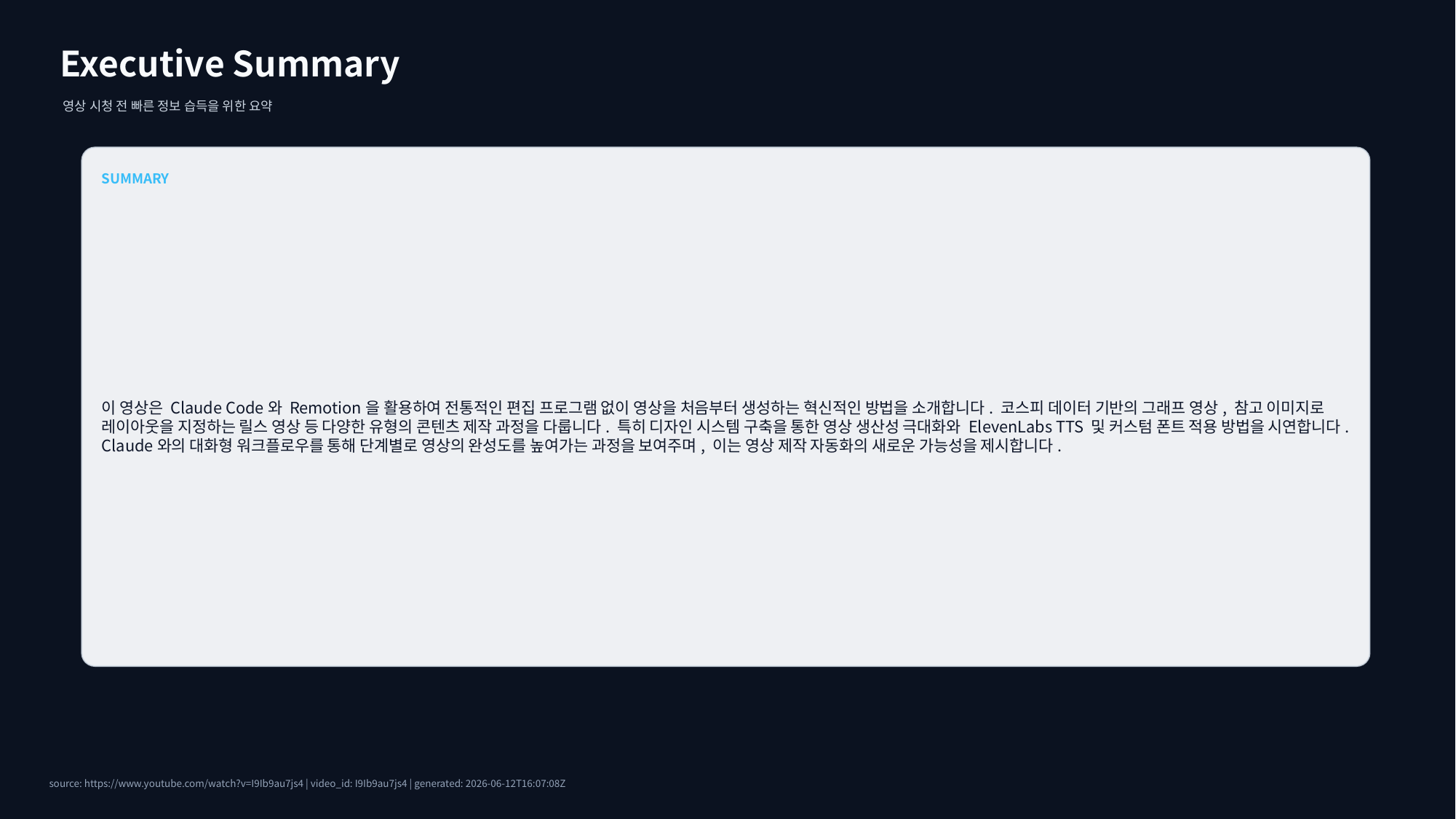

Executive Summary
영상 시청 전 빠른 정보 습득을 위한 요약

SUMMARY
이 영상은 Claude Code와 Remotion을 활용하여 전통적인 편집 프로그램 없이 영상을 처음부터 생성하는 혁신적인 방법을 소개합니다. 코스피 데이터 기반의 그래프 영상, 참고 이미지로 레이아웃을 지정하는 릴스 영상 등 다양한 유형의 콘텐츠 제작 과정을 다룹니다. 특히 디자인 시스템 구축을 통한 영상 생산성 극대화와 ElevenLabs TTS 및 커스텀 폰트 적용 방법을 시연합니다. Claude와의 대화형 워크플로우를 통해 단계별로 영상의 완성도를 높여가는 과정을 보여주며, 이는 영상 제작 자동화의 새로운 가능성을 제시합니다.
source: https://www.youtube.com/watch?v=I9Ib9au7js4 | video_id: I9Ib9au7js4 | generated: 2026-06-12T16:07:08Z